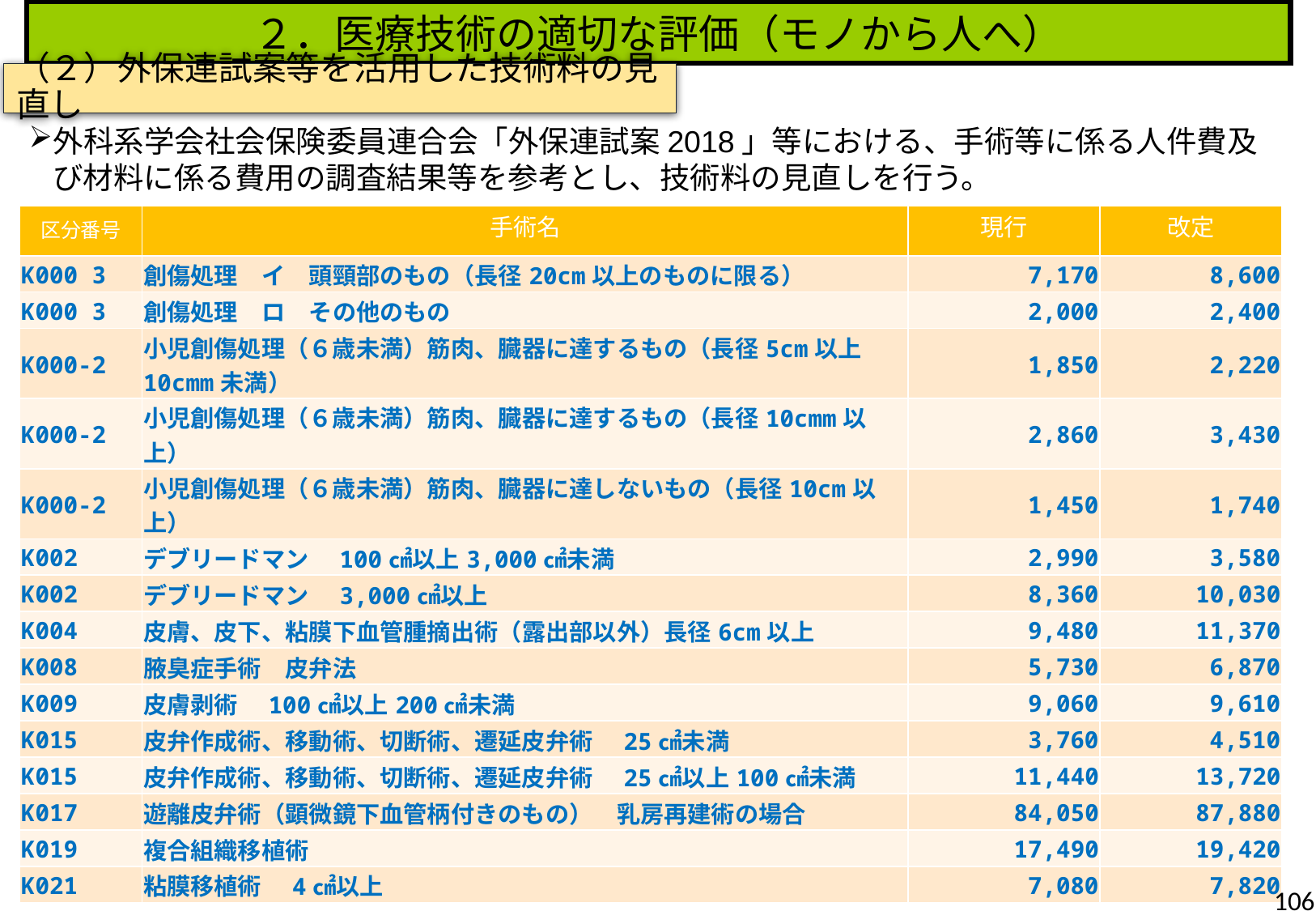

２．医療技術の適切な評価（モノから人へ）
（２）外保連試案等を活用した技術料の見直し
外科系学会社会保険委員連合会「外保連試案2018」等における、手術等に係る人件費及び材料に係る費用の調査結果等を参考とし、技術料の見直しを行う。
| 区分番号 | 手術名 | 現行 | 改定 |
| --- | --- | --- | --- |
| K000 3 | 創傷処理　イ　頭頸部のもの（長径20cm以上のものに限る） | 7,170 | 8,600 |
| K000 3 | 創傷処理　ロ　その他のもの | 2,000 | 2,400 |
| K000-2 | 小児創傷処理（６歳未満）筋肉、臓器に達するもの（長径5cm以上10cmm未満） | 1,850 | 2,220 |
| K000-2 | 小児創傷処理（６歳未満）筋肉、臓器に達するもの（長径10cmm以上） | 2,860 | 3,430 |
| K000-2 | 小児創傷処理（６歳未満）筋肉、臓器に達しないもの（長径10cm以上） | 1,450 | 1,740 |
| K002 | デブリードマン　100㎠以上3,000㎠未満 | 2,990 | 3,580 |
| K002 | デブリードマン　3,000㎠以上 | 8,360 | 10,030 |
| K004 | 皮膚、皮下、粘膜下血管腫摘出術（露出部以外）長径6cm以上 | 9,480 | 11,370 |
| K008 | 腋臭症手術　皮弁法 | 5,730 | 6,870 |
| K009 | 皮膚剥術　100㎠以上200㎠未満 | 9,060 | 9,610 |
| K015 | 皮弁作成術、移動術、切断術、遷延皮弁術　25㎠未満 | 3,760 | 4,510 |
| K015 | 皮弁作成術、移動術、切断術、遷延皮弁術　25㎠以上100㎠未満 | 11,440 | 13,720 |
| K017 | 遊離皮弁術（顕微鏡下血管柄付きのもの）　乳房再建術の場合 | 84,050 | 87,880 |
| K019 | 複合組織移植術 | 17,490 | 19,420 |
| K021 | 粘膜移植術　4㎠以上 | 7,080 | 7,820 |
106